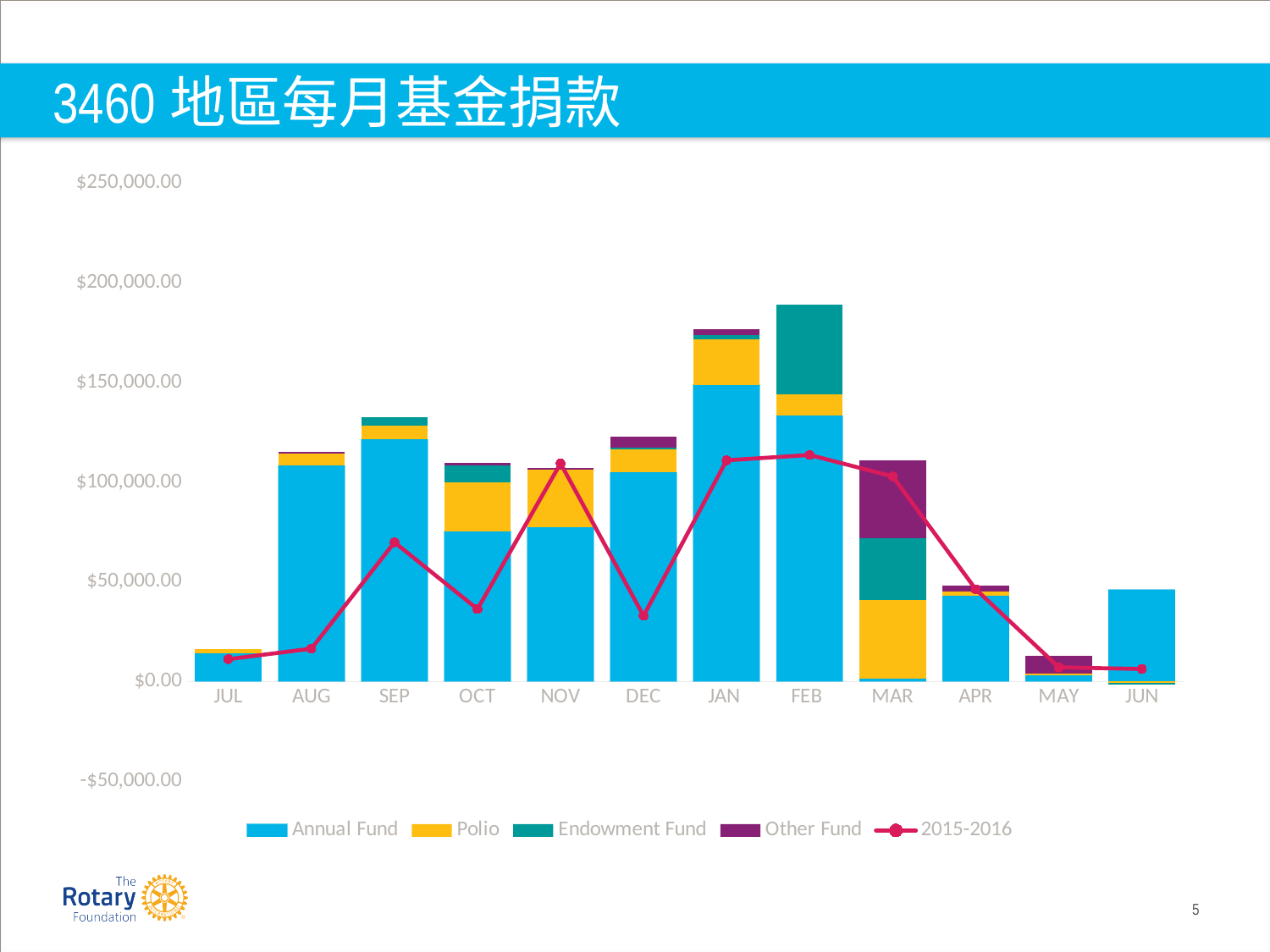

# 3460地區每月基金捐款

### Chart

| Category | Annual Fund | Polio | Endowment Fund | Other Fund | 2015-2016 |
|---|---|---|---|---|---|
| JUL | 14130.0 | 2000.0 | 0.0 | 0.0 | 11230.0 |
| AUG | 108252.0 | 6000.0 | 0.0 | 1100.0 | 16498.0 |
| SEP | 121505.5 | 7000.0 | 4000.0 | 0.0 | 69810.0 |
| OCT | 75293.0 | 24510.0 | 8700.0 | 1050.0 | 36330.0 |
| NOV | 77560.5 | 28495.0 | 0.0 | 1050.0 | 109420.0 |
| DEC | 104822.5 | 11650.0 | 1000.0 | 5200.0 | 32930.0 |
| JAN  | 148788.1 | 22770.0 | 2000.0 | 3150.0 | 110948.0 |
| FEB  | 133355.5 | 10750.0 | 45000.0 | 0.0 | 113620.0 |
| MAR | 1360.5 | 39350.0 | 31000.0 | 39300.0 | 102890.0 |
| APR | 42878.47 | 2236.0 | 0.0 | 3050.0 | 46259.0 |
| MAY | 3144.0 | 1000.0 | 0.0 | 8925.0 | 7140.0 |
| JUN | 46080.5 | -650.0 | -1000.0 | 0.0 | 6290.0 |